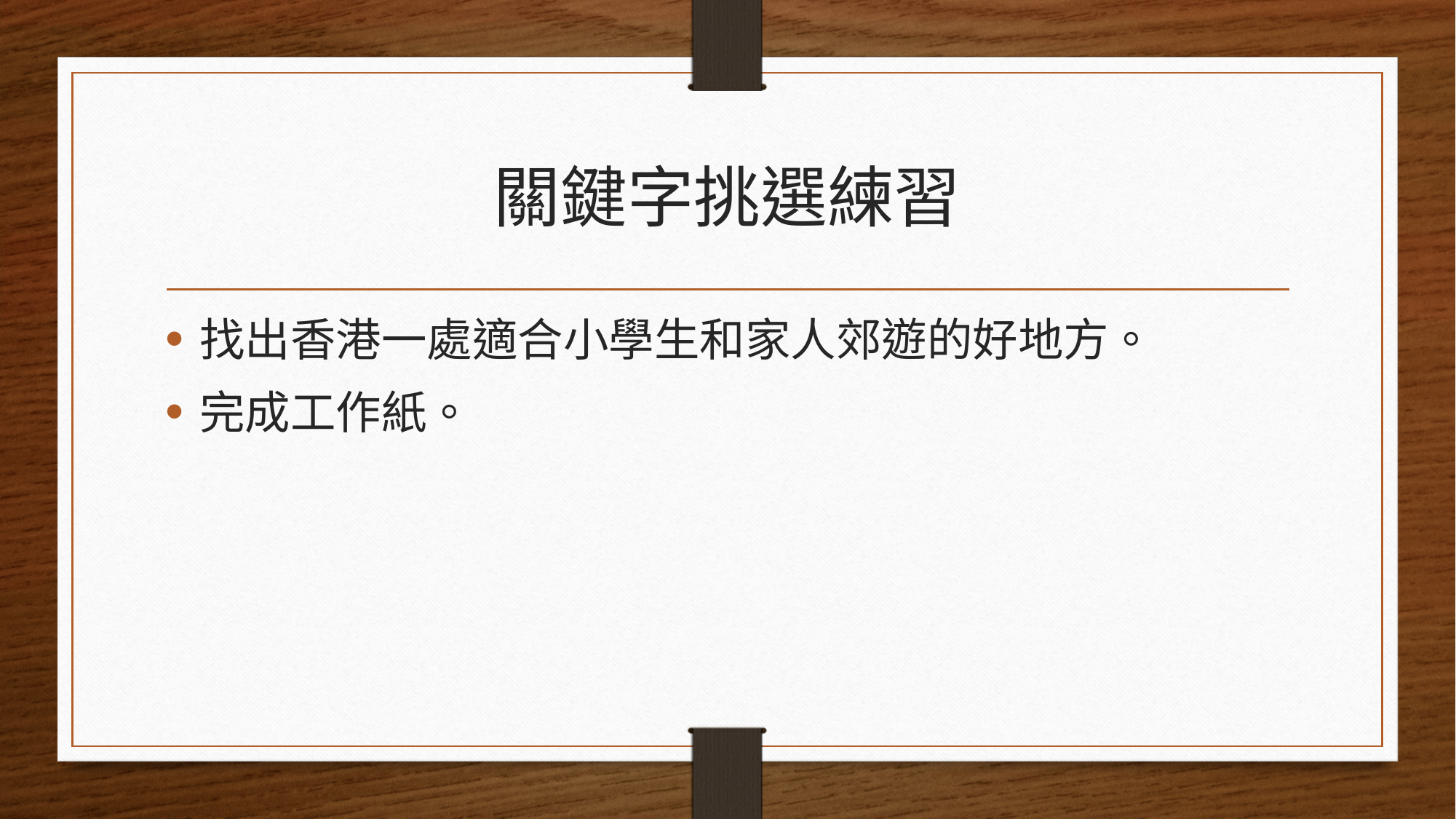

# 關鍵字挑選練習
找出香港一處適合小學生和家人郊遊的好地方。
完成工作紙。